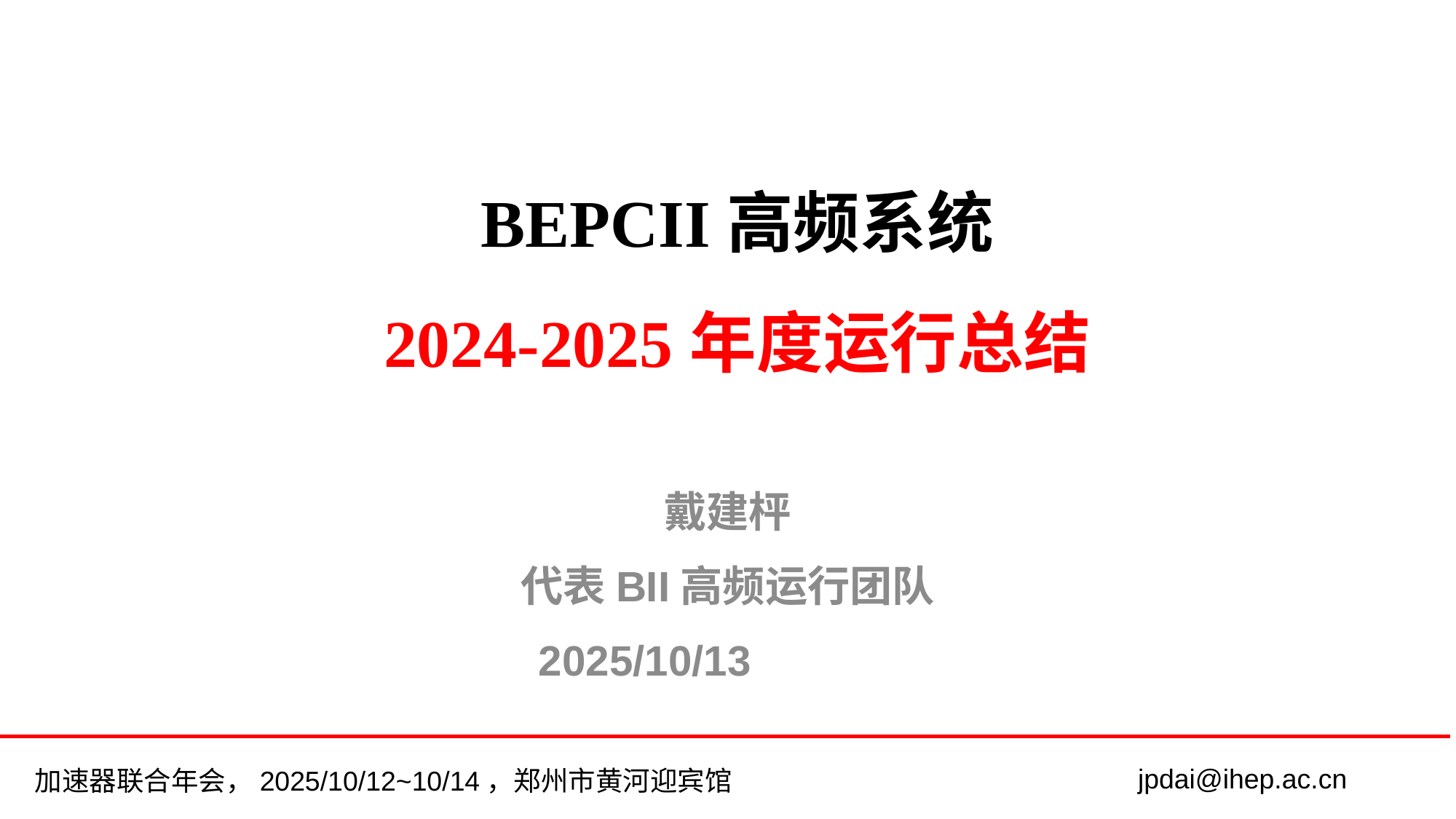

# BEPCII高频系统 2024-2025年度运行总结
戴建枰
代表BII高频运行团队
2025/10/13
jpdai@ihep.ac.cn
加速器联合年会，2025/10/12~10/14，郑州市黄河迎宾馆